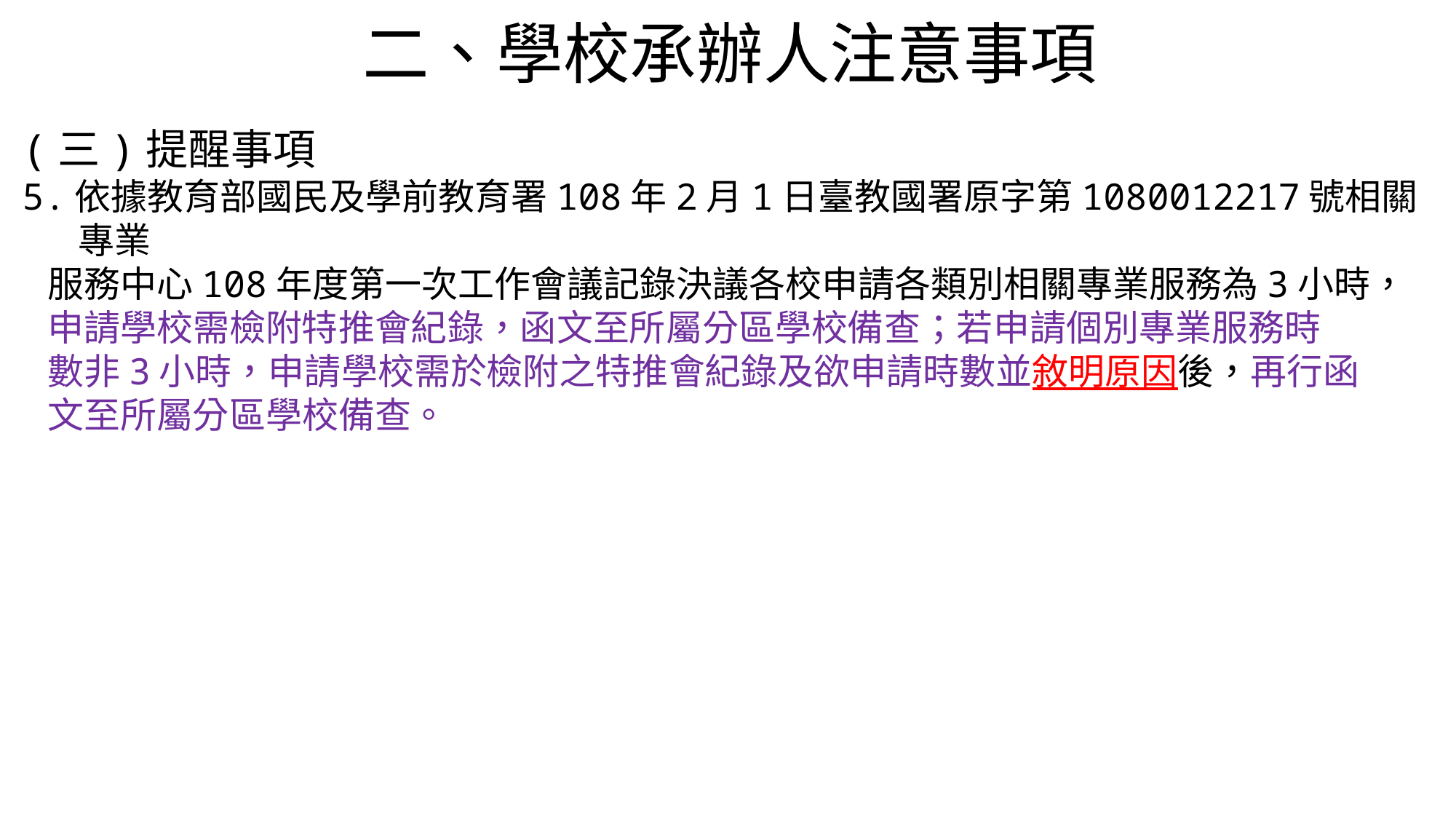

# 二、學校承辦人注意事項
(三)提醒事項
5.依據教育部國民及學前教育署108年2月1日臺教國署原字第1080012217號相關專業
  服務中心108年度第一次工作會議記錄決議各校申請各類別相關專業服務為3小時，
  申請學校需檢附特推會紀錄，函文至所屬分區學校備查；若申請個別專業服務時
  數非3小時，申請學校需於檢附之特推會紀錄及欲申請時數並敘明原因後，再行函
  文至所屬分區學校備查。